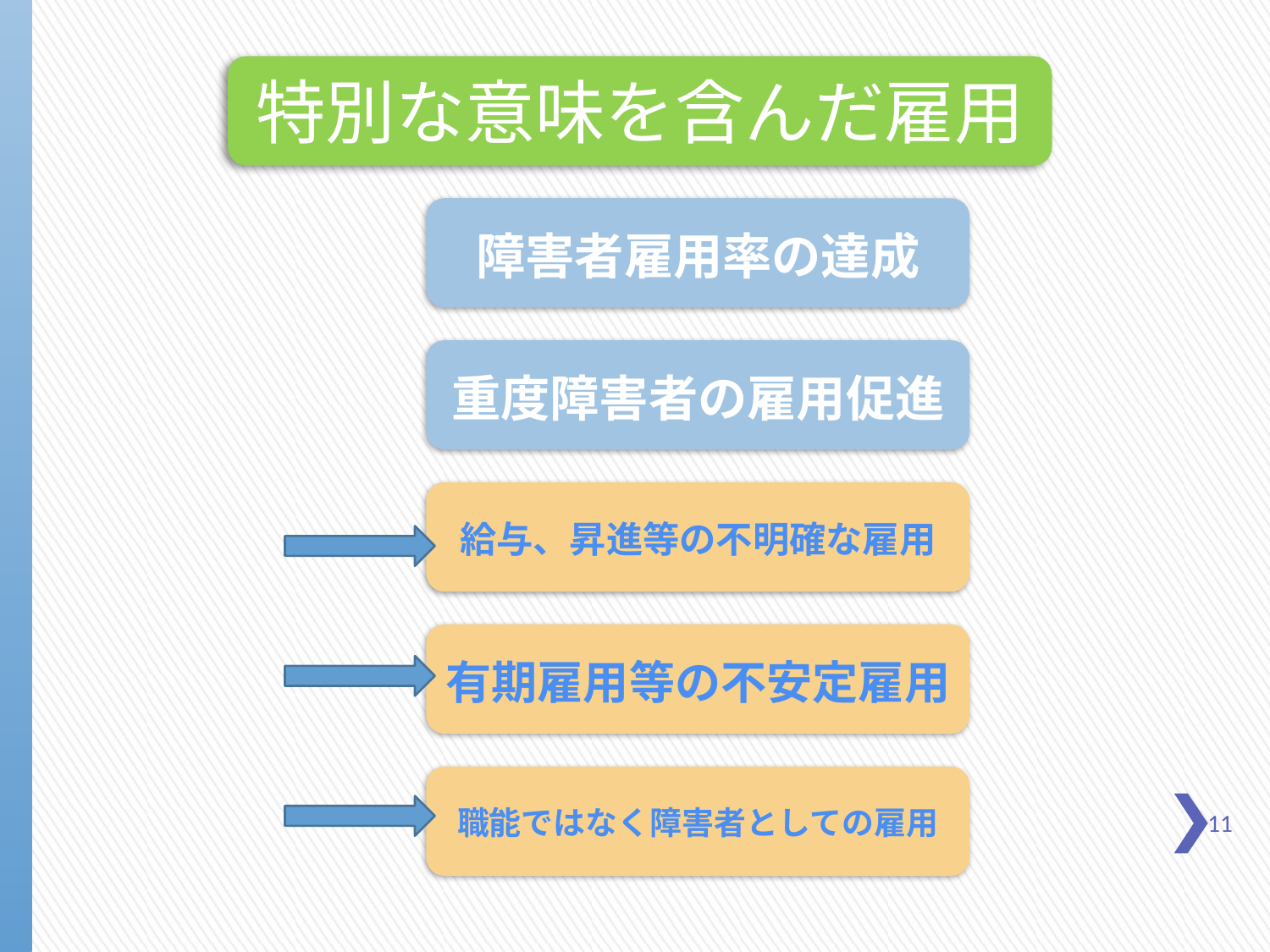

特別な意味を含んだ雇用
障害者雇用率の達成
重度障害者の雇用促進
有期雇用等の不安定雇用
給与、昇進等の不明確な雇用
職能ではなく障害者としての雇用

11